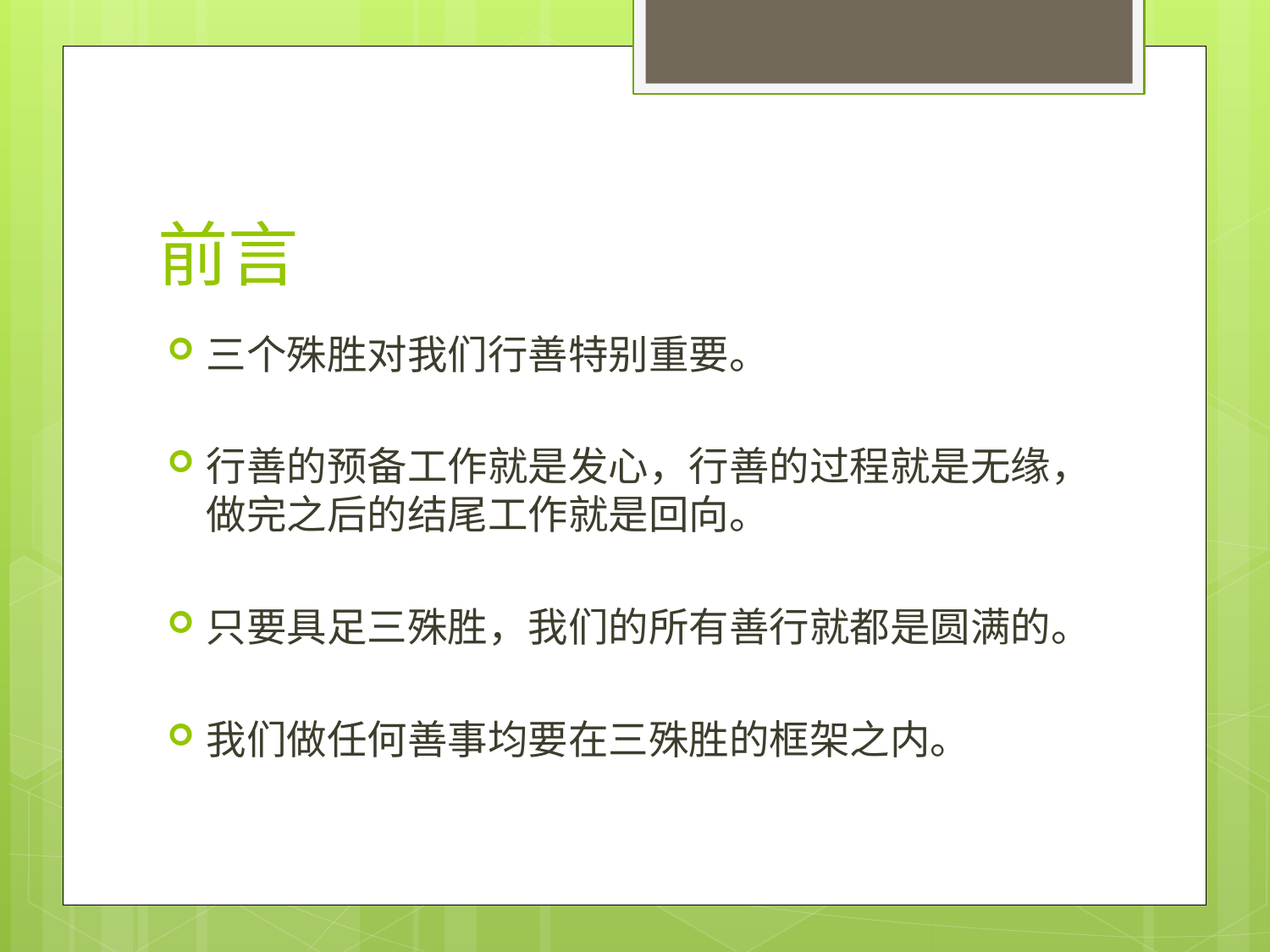

# 前言
三个殊胜对我们行善特别重要。

行善的预备工作就是发心，行善的过程就是无缘，做完之后的结尾工作就是回向。

只要具足三殊胜，我们的所有善行就都是圆满的。

我们做任何善事均要在三殊胜的框架之内。